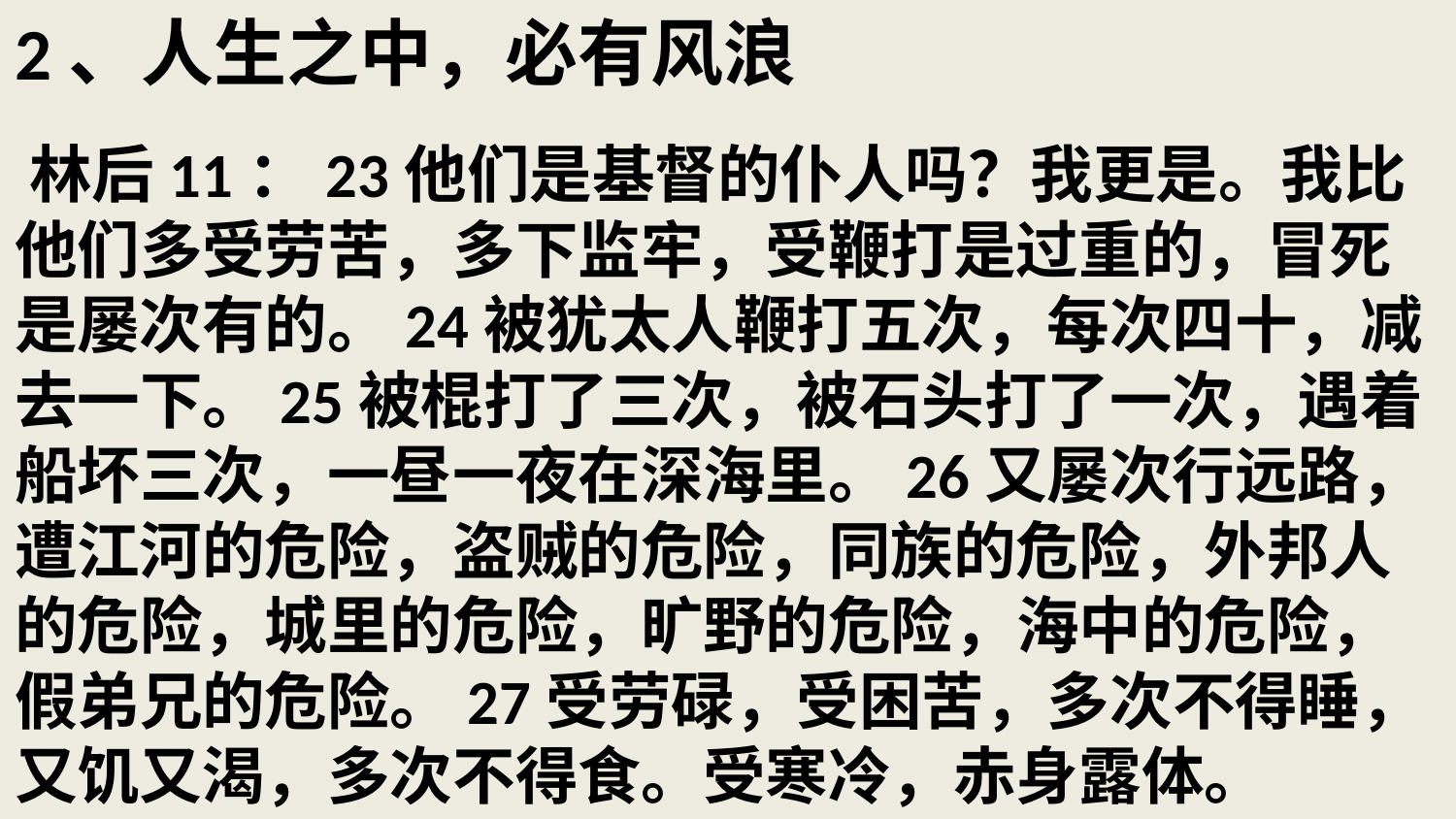

# 2、人生之中，必有风浪 林后11：23他们是基督的仆人吗？我更是。我比他们多受劳苦，多下监牢，受鞭打是过重的，冒死是屡次有的。24被犹太人鞭打五次，每次四十，减去一下。25被棍打了三次，被石头打了一次，遇着船坏三次，一昼一夜在深海里。26又屡次行远路，遭江河的危险，盗贼的危险，同族的危险，外邦人的危险，城里的危险，旷野的危险，海中的危险，假弟兄的危险。27受劳碌，受困苦，多次不得睡，又饥又渴，多次不得食。受寒冷，赤身露体。